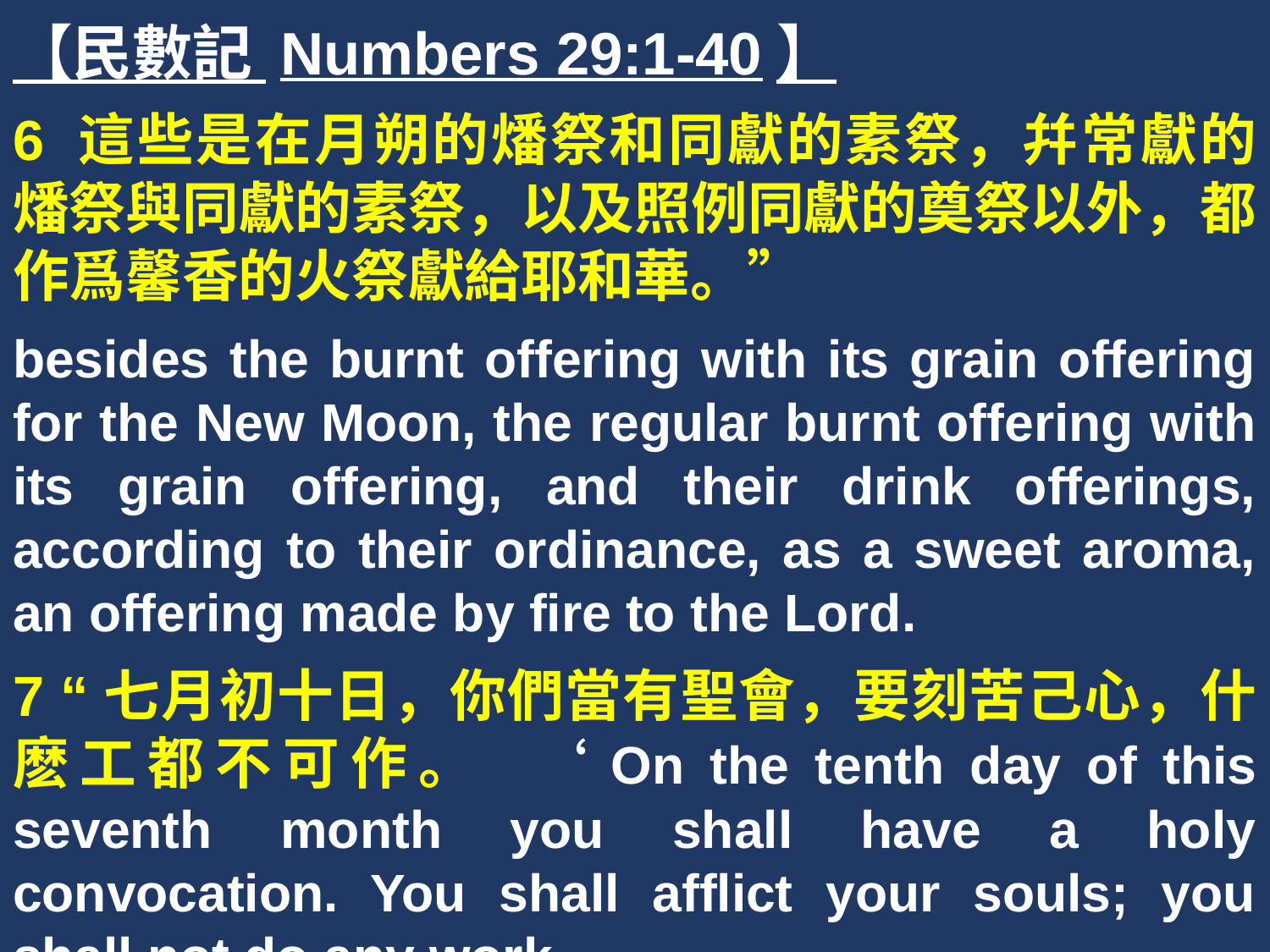

【民數記 Numbers 29:1-40】
6 這些是在月朔的燔祭和同獻的素祭，幷常獻的燔祭與同獻的素祭，以及照例同獻的奠祭以外，都作爲馨香的火祭獻給耶和華。”
besides the burnt offering with its grain offering for the New Moon, the regular burnt offering with its grain offering, and their drink offerings, according to their ordinance, as a sweet aroma, an offering made by fire to the Lord.
7 “七月初十日，你們當有聖會，要刻苦己心，什麽工都不可作。  ‘On the tenth day of this seventh month you shall have a holy convocation. You shall afflict your souls; you shall not do any work.